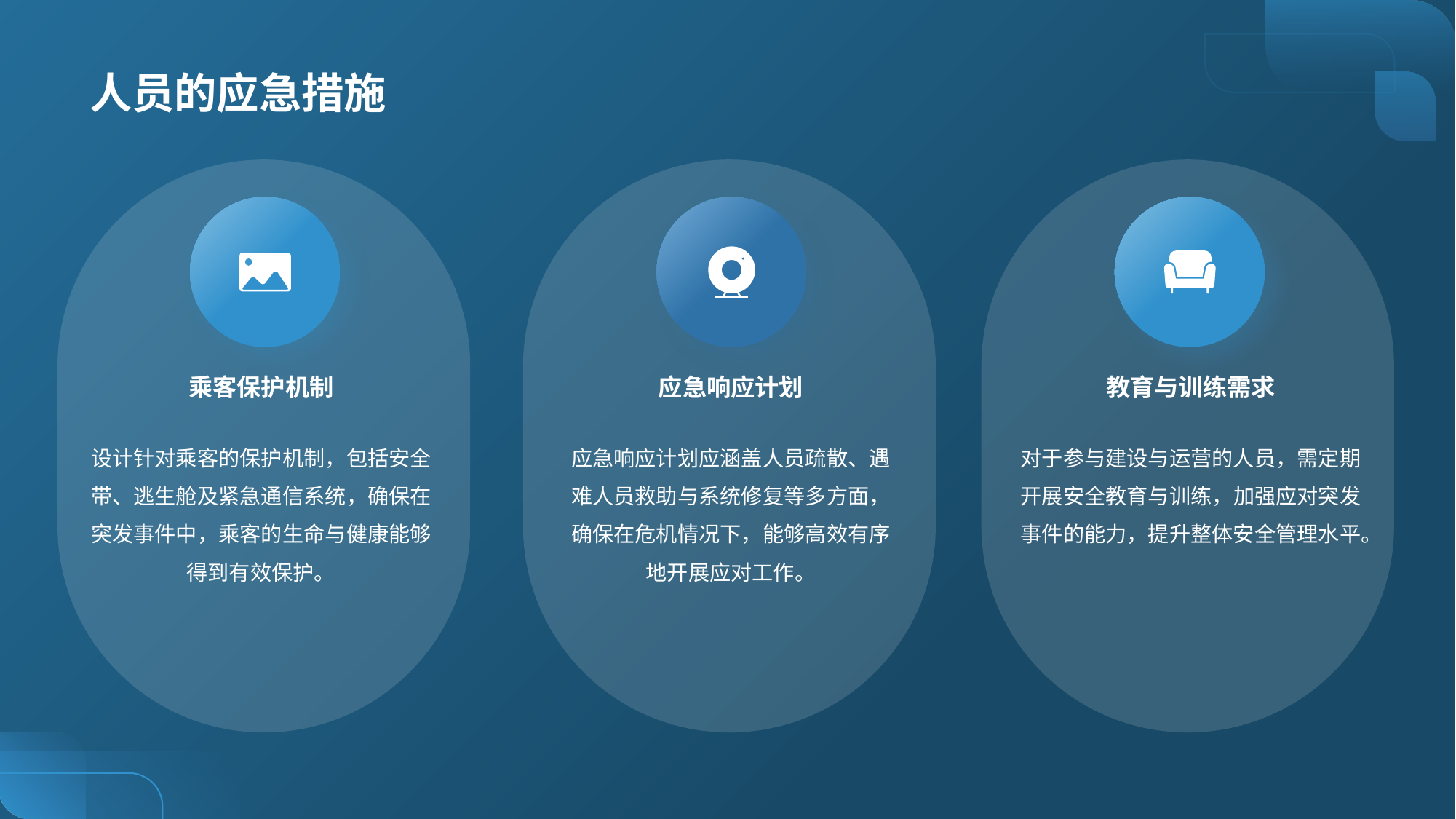

# 人员的应急措施

乘客保护机制
应急响应计划
教育与训练需求
设计针对乘客的保护机制，包括安全带、逃生舱及紧急通信系统，确保在突发事件中，乘客的生命与健康能够得到有效保护。
应急响应计划应涵盖人员疏散、遇难人员救助与系统修复等多方面，确保在危机情况下，能够高效有序地开展应对工作。
对于参与建设与运营的人员，需定期开展安全教育与训练，加强应对突发事件的能力，提升整体安全管理水平。